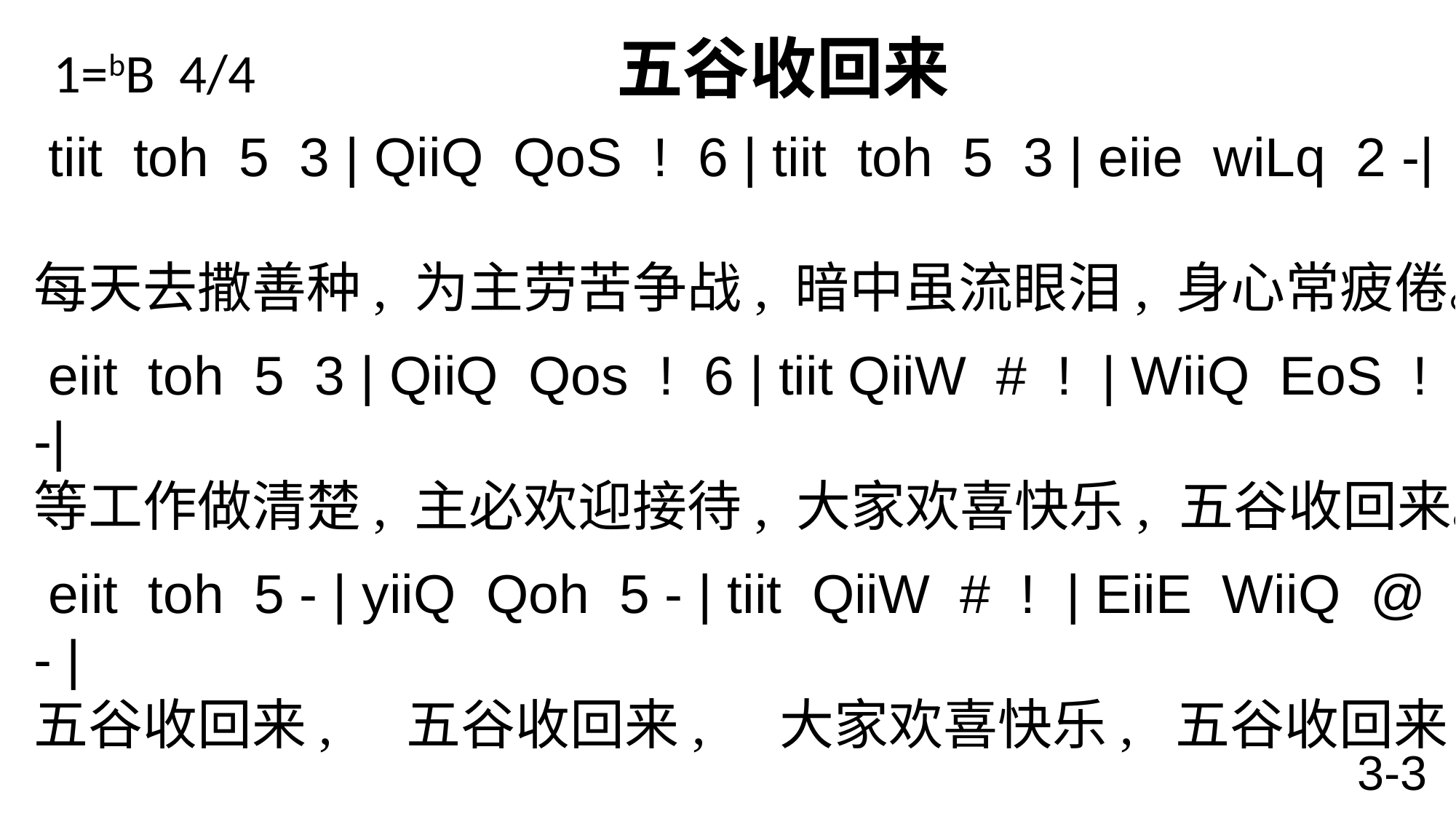

# 1=bB  4/4                       五谷收回来
 tiit  toh  5  3 | QiiQ  QoS  !  6 | tiit  toh  5  3 | eiie  wiLq  2 -|
每天去撒善种, 为主劳苦争战, 暗中虽流眼泪, 身心常疲倦。
eiit  toh  5  3 | QiiQ  Qos  !  6 | tiit QiiW  #  !  | WiiQ  EoS  ! -|
等工作做清楚, 主必欢迎接待, 大家欢喜快乐, 五谷收回来。
eiit  toh  5 - | yiiQ  Qoh  5 - | tiit  QiiW  #  !  | EiiE  WiiQ  @ - |
五谷收回来,    五谷收回来,    大家欢喜快乐,  五谷收回来;
eiit  toh  5 - | yiiQ  Qoh  5 - | tiit  QiiW  #  !  | WiiQ EoS  ! -  \
五谷收回来,    五谷收回来,    大家欢喜快乐,  五谷收回来。
3-3